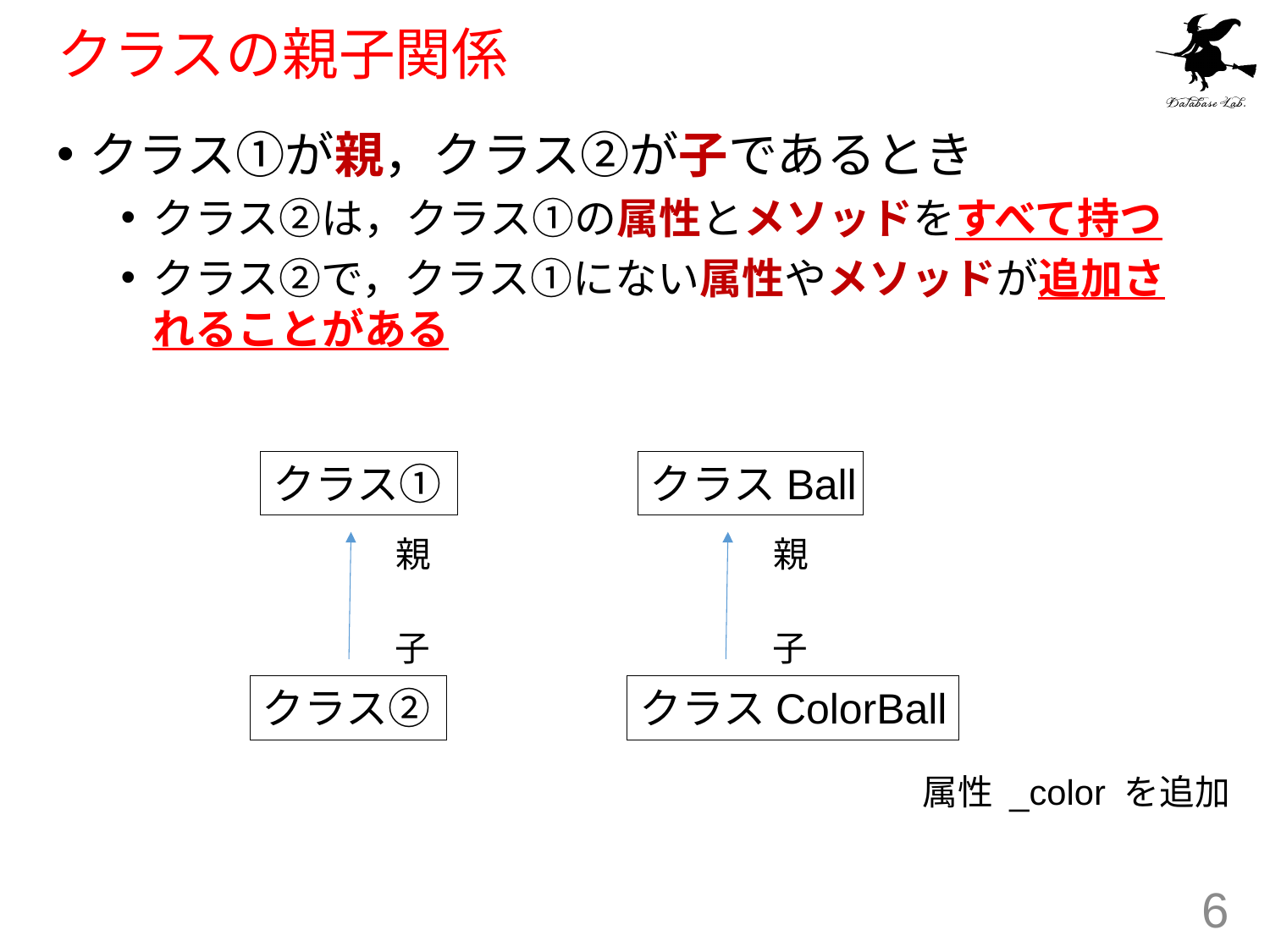

# クラスの親子関係
クラス①が親，クラス②が子であるとき
クラス②は，クラス①の属性とメソッドをすべて持つ
クラス②で，クラス①にない属性やメソッドが追加されることがある

クラス①
クラスBall
親
親
子
子
クラス②
クラスColorBall
属性 _color を追加
6